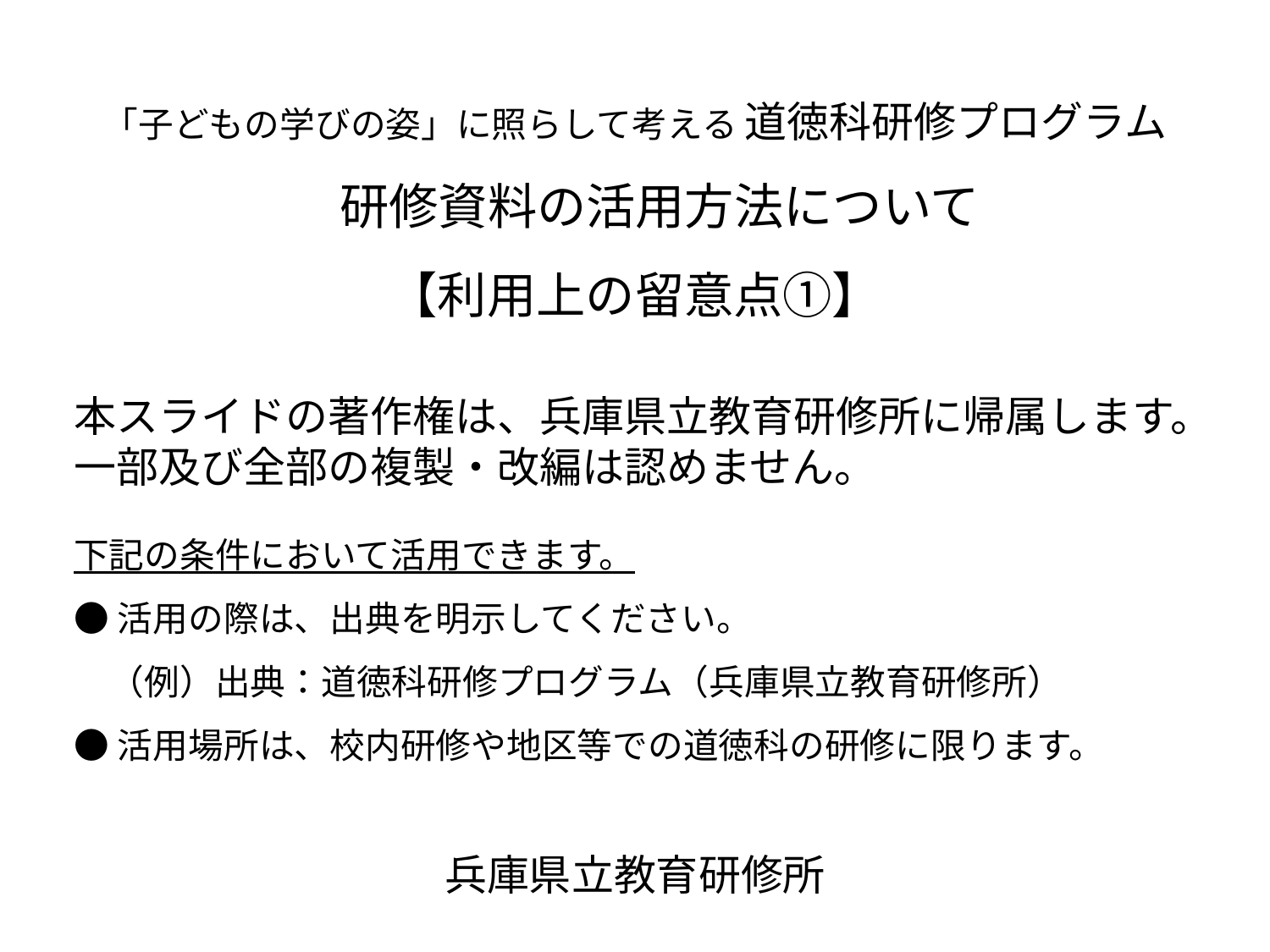

# 「子どもの学びの姿」に照らして考える 道徳科研修プログラム 　研修資料の活用方法について 【利用上の留意点①】
本スライドの著作権は、兵庫県立教育研修所に帰属します。
一部及び全部の複製・改編は認めません。

下記の条件において活用できます。
●活用の際は、出典を明示してください。
　（例）出典：道徳科研修プログラム（兵庫県立教育研修所）
●活用場所は、校内研修や地区等での道徳科の研修に限ります。
兵庫県立教育研修所